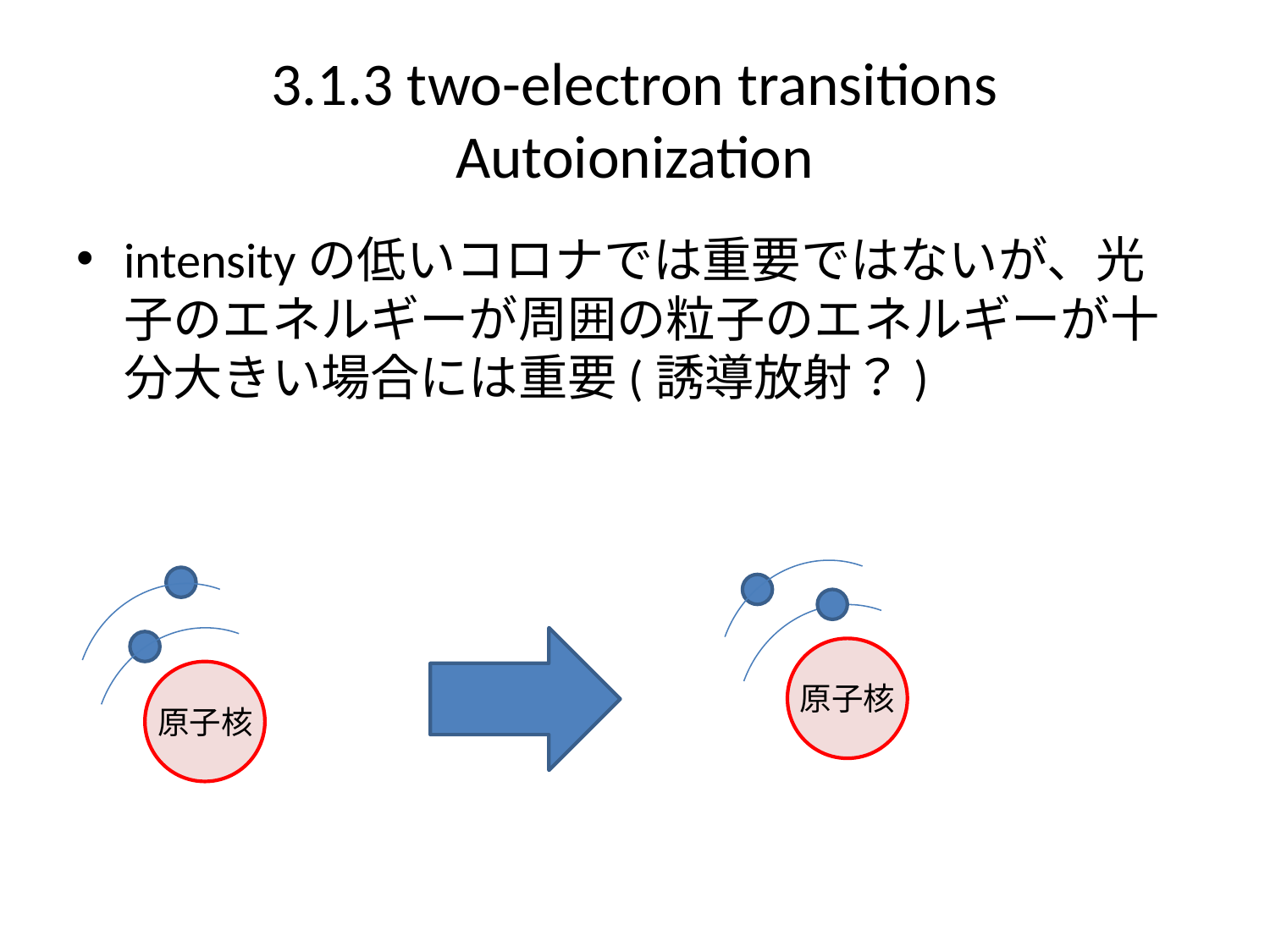

# 3.1.3 two-electron transitions Autoionization
intensityの低いコロナでは重要ではないが、光子のエネルギーが周囲の粒子のエネルギーが十分大きい場合には重要(誘導放射？)

原子核
原子核